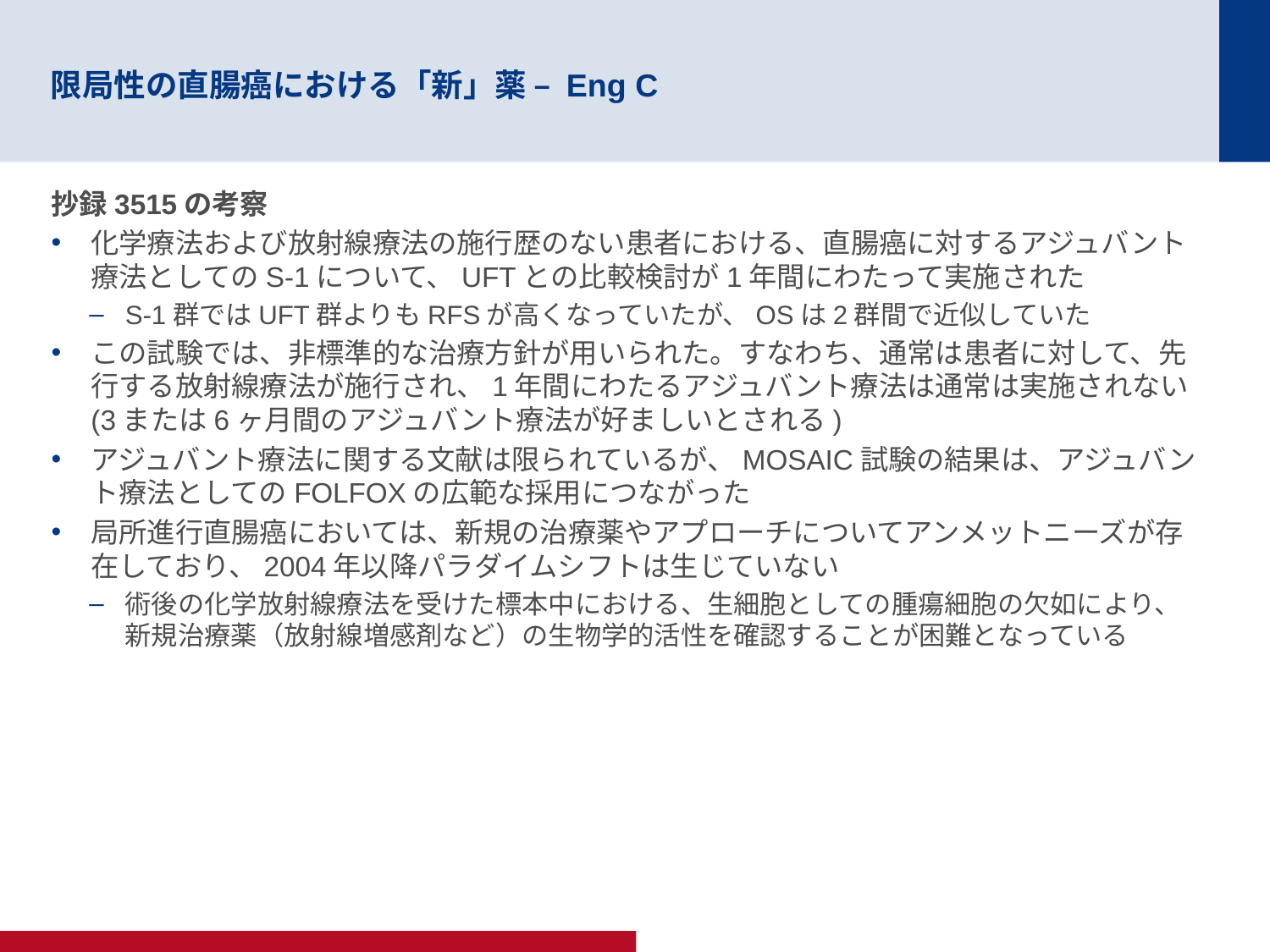

# 限局性の直腸癌における「新」薬 – Eng C
抄録3515の考察
化学療法および放射線療法の施行歴のない患者における、直腸癌に対するアジュバント療法としてのS-1について、UFTとの比較検討が1年間にわたって実施された
S-1群ではUFT群よりもRFSが高くなっていたが、OSは2群間で近似していた
この試験では、非標準的な治療方針が用いられた。すなわち、通常は患者に対して、先行する放射線療法が施行され、1年間にわたるアジュバント療法は通常は実施されない(3または6ヶ月間のアジュバント療法が好ましいとされる)
アジュバント療法に関する文献は限られているが、MOSAIC試験の結果は、アジュバント療法としてのFOLFOXの広範な採用につながった
局所進行直腸癌においては、新規の治療薬やアプローチについてアンメットニーズが存在しており、2004年以降パラダイムシフトは生じていない
術後の化学放射線療法を受けた標本中における、生細胞としての腫瘍細胞の欠如により、新規治療薬（放射線増感剤など）の生物学的活性を確認することが困難となっている